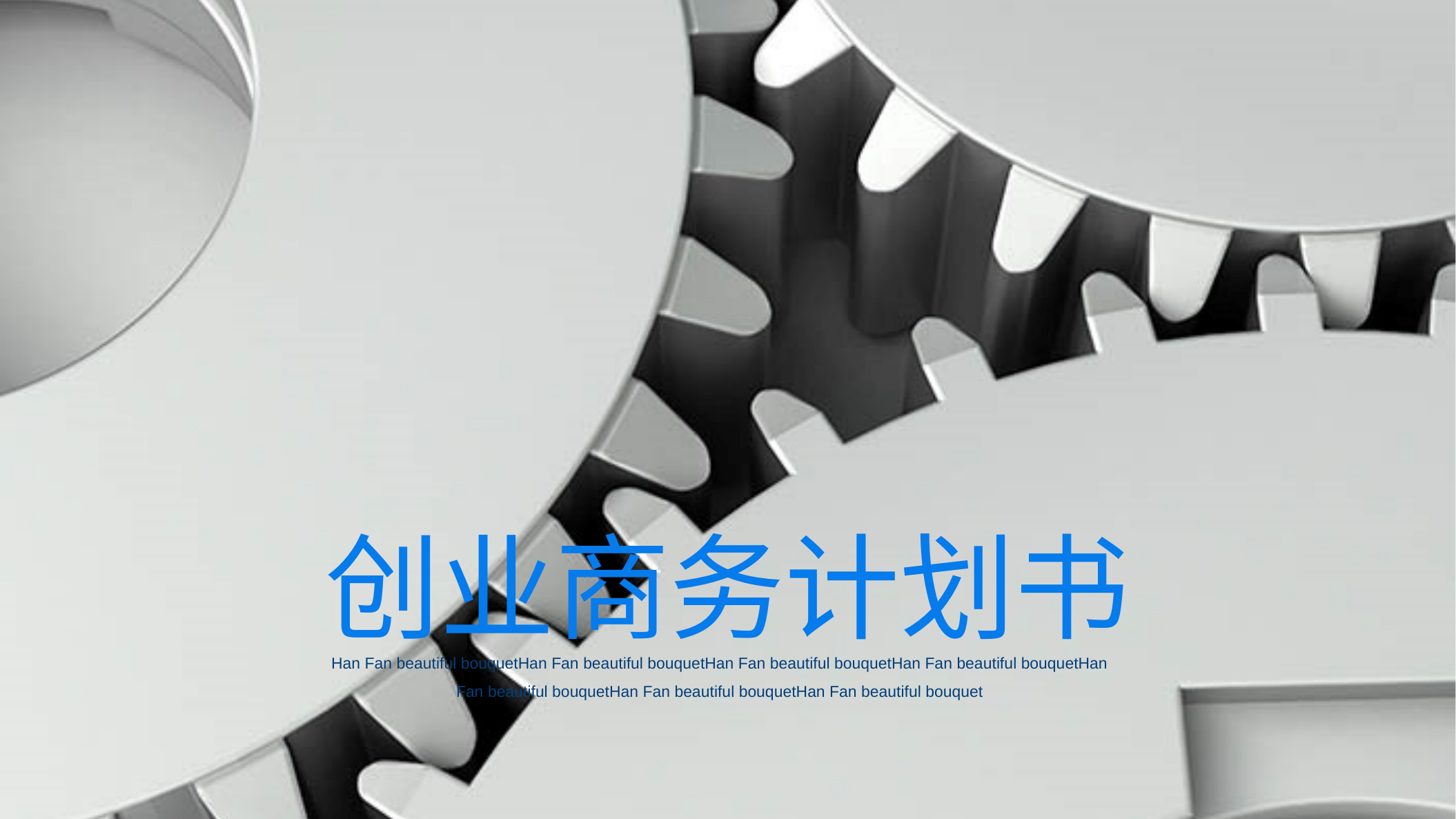

创业商务计划书
Han Fan beautiful bouquetHan Fan beautiful bouquetHan Fan beautiful bouquetHan Fan beautiful bouquetHan Fan beautiful bouquetHan Fan beautiful bouquetHan Fan beautiful bouquet